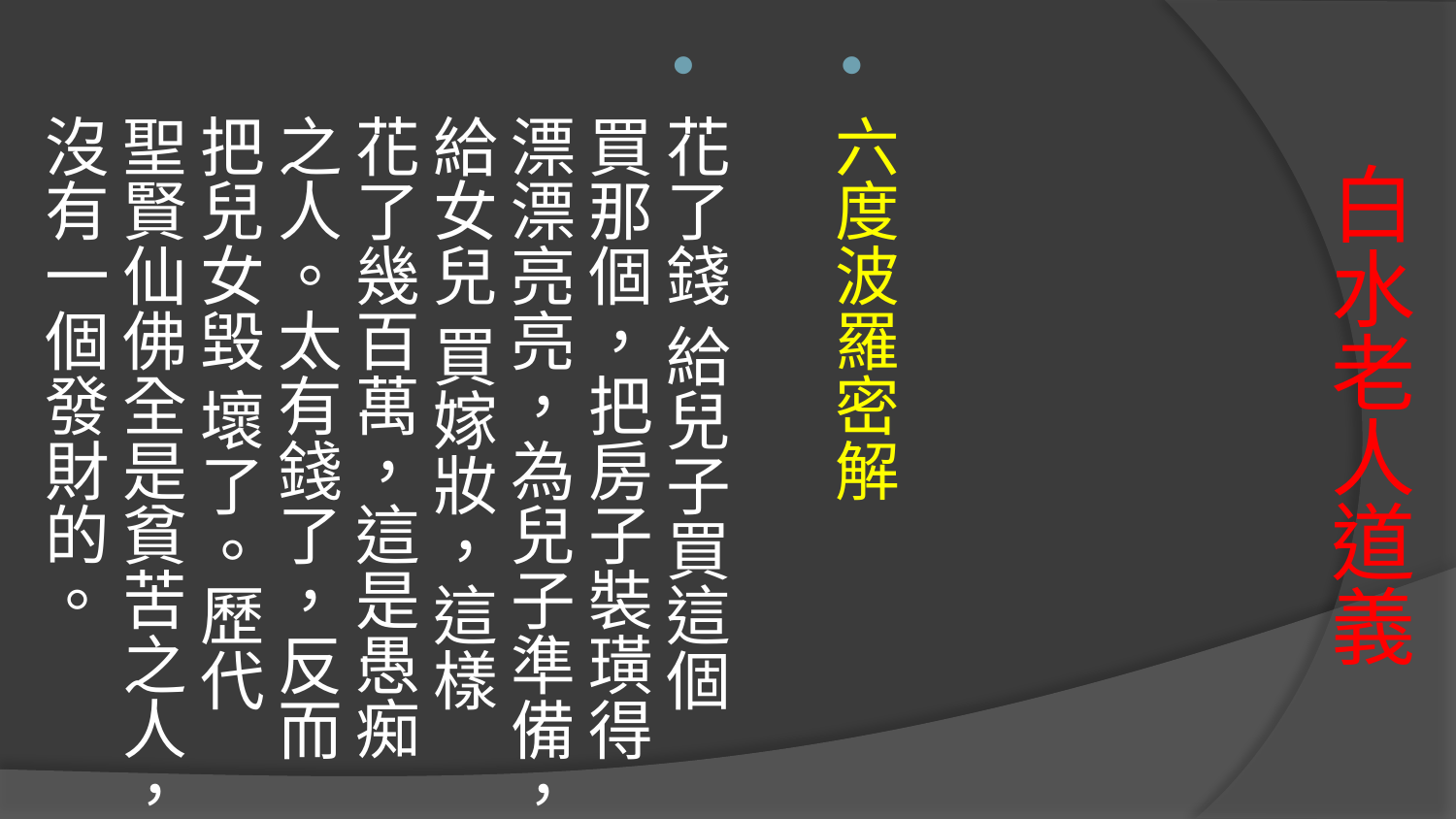

六度波羅密解
花了錢 給兒子買這個買那個，把房子裝璜得漂漂亮亮，為兒子準備，給女兒 買嫁妝，這樣花了幾百萬，這是愚痴之人。太有錢了，反而把兒女毀 壞了。歷代聖賢仙佛全是貧苦之人，沒有一個發財的。
# 白水老人道義